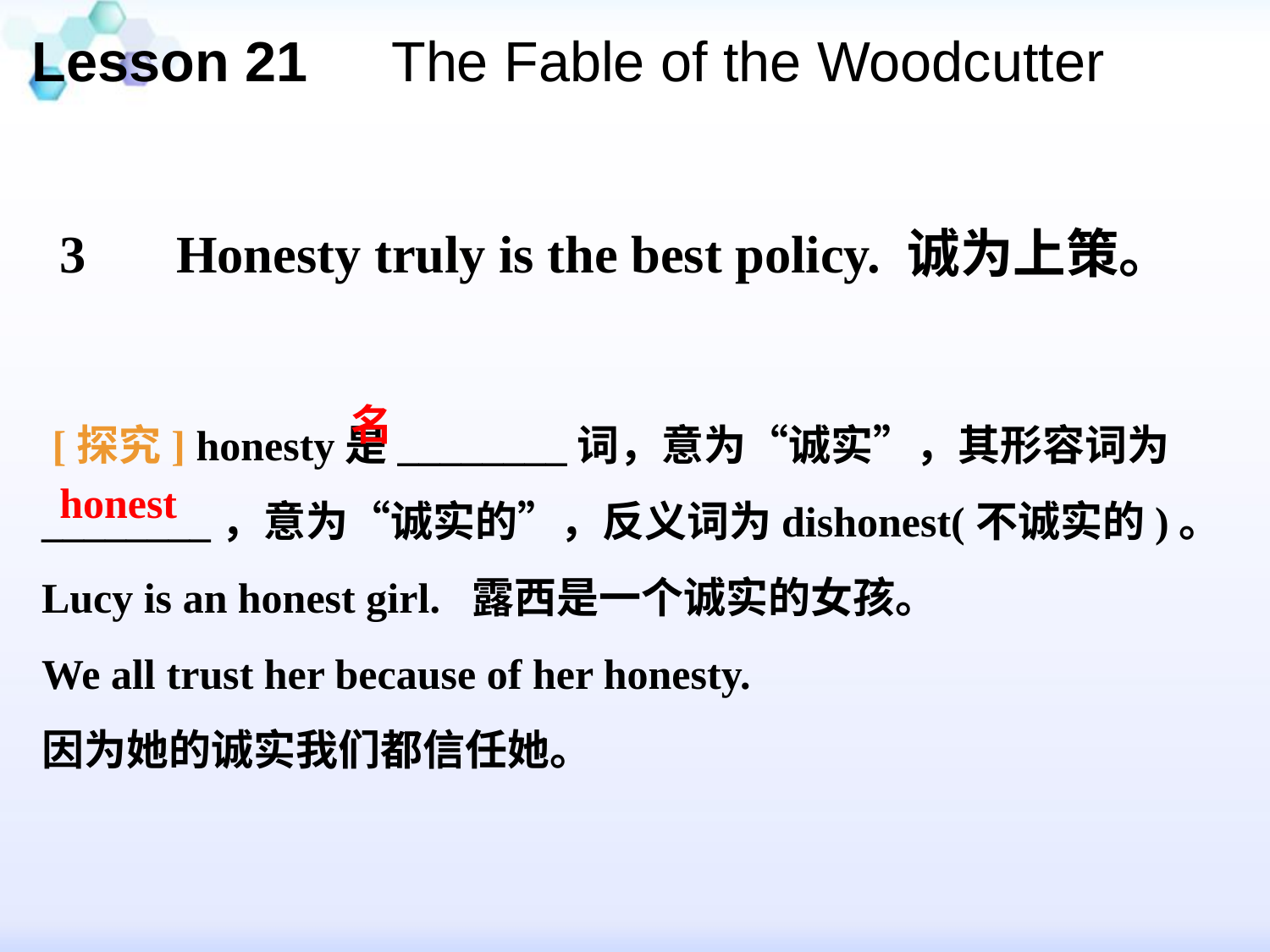

Lesson 21　The Fable of the Woodcutter
3　 Honesty truly is the best policy. 诚为上策。
 [探究] honesty是________词，意为“诚实”，其形容词为________，意为“诚实的”，反义词为dishonest(不诚实的)。
Lucy is an honest girl.  露西是一个诚实的女孩。
We all trust her because of her honesty.
因为她的诚实我们都信任她。

名
honest